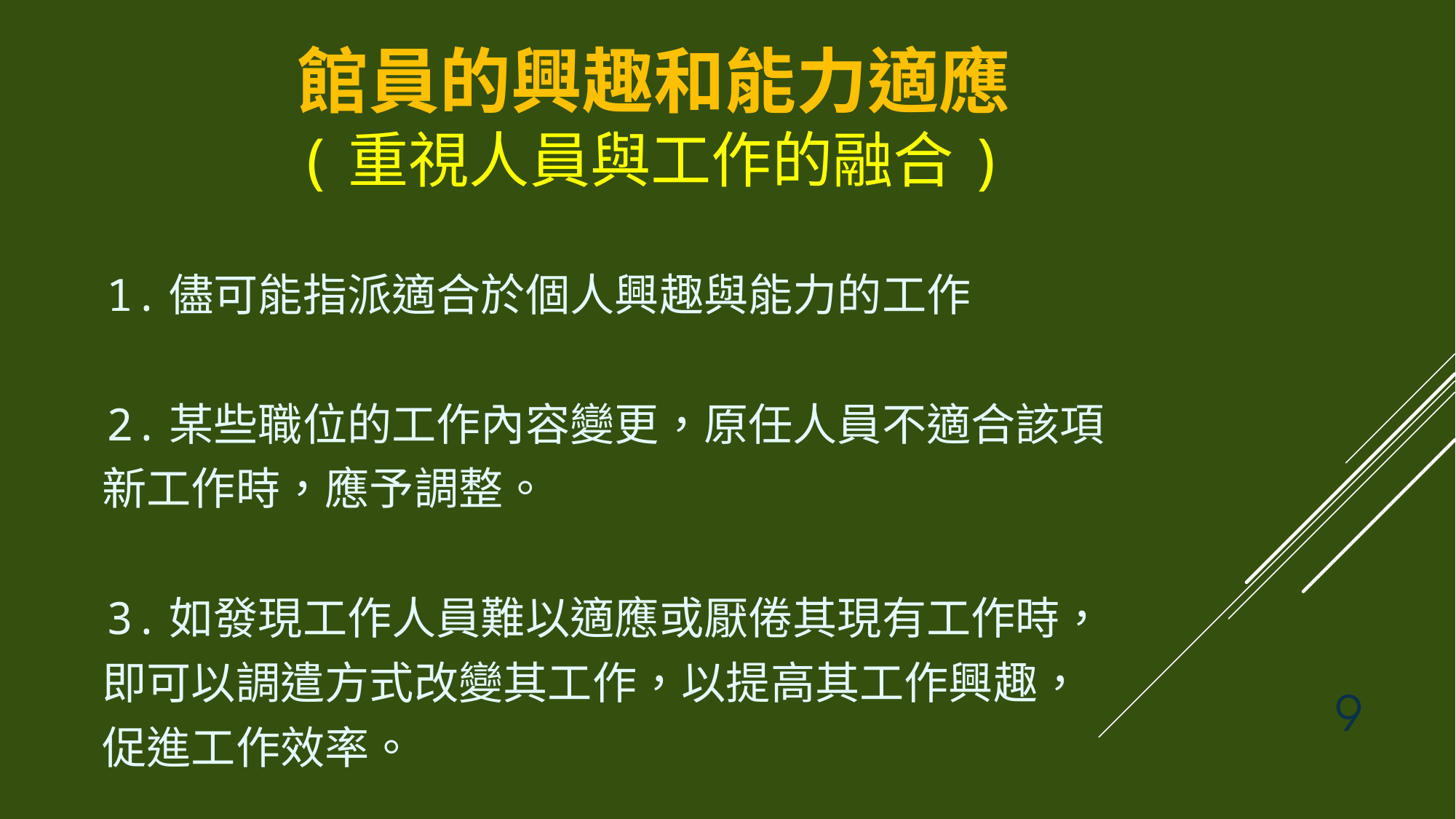

# 館員的興趣和能力適應 (重視人員與工作的融合)

  1.儘可能指派適合於個人興趣與能力的工作

  2.某些職位的工作內容變更，原任人員不適合該項
    新工作時，應予調整。

  3.如發現工作人員難以適應或厭倦其現有工作時，
    即可以調遣方式改變其工作，以提高其工作興趣，
    促進工作效率。
9